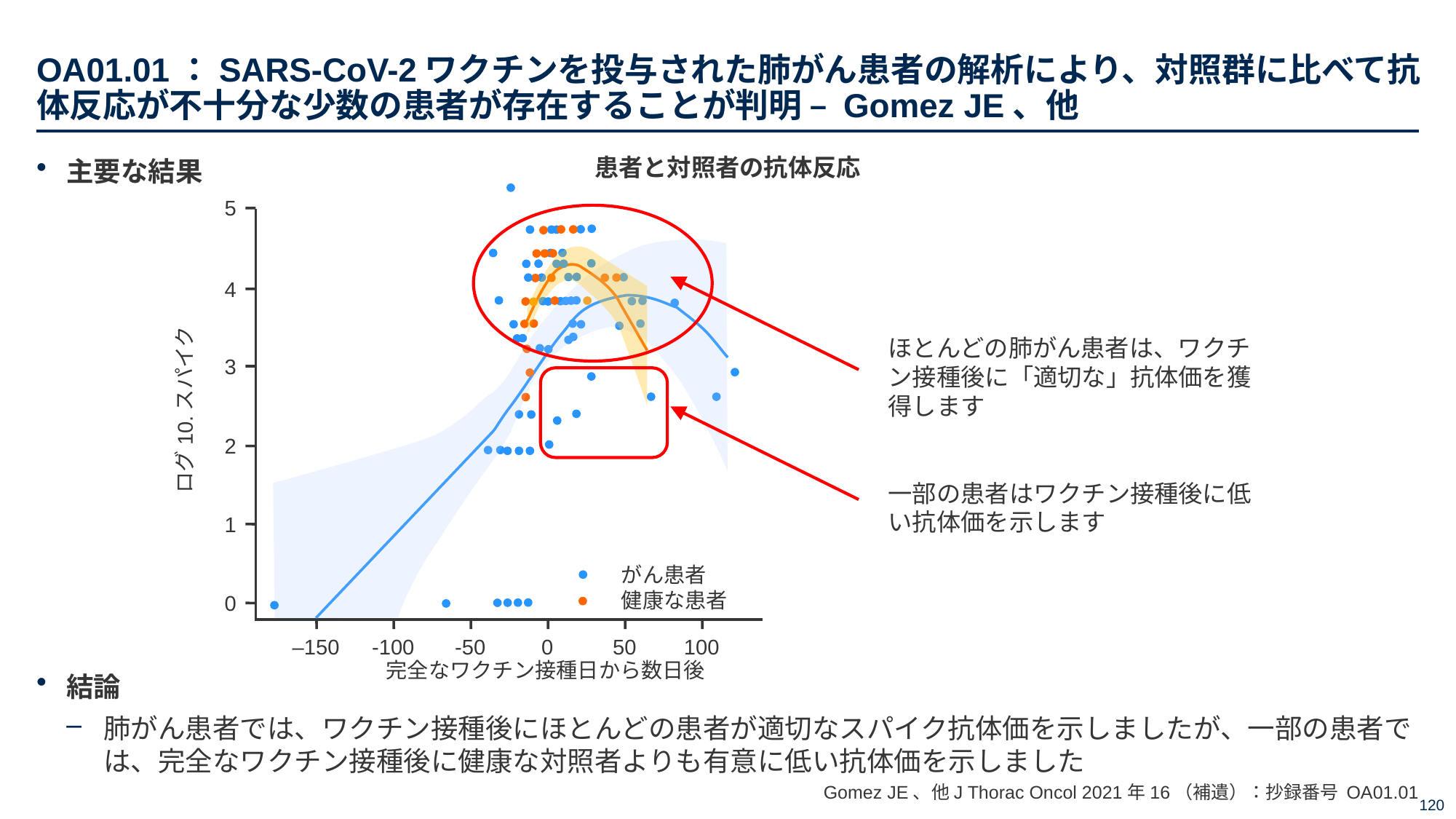

# OA01.01：SARS-CoV-2ワクチンを投与された肺がん患者の解析により、対照群に比べて抗体反応が不十分な少数の患者が存在することが判明 – Gomez JE、他
患者と対照者の抗体反応
主要な結果
結論
肺がん患者では、ワクチン接種後にほとんどの患者が適切なスパイク抗体価を示しましたが、一部の患者では、完全なワクチン接種後に健康な対照者よりも有意に低い抗体価を示しました

5

4

3

ログ10.スパイク
2

1

0

ほとんどの肺がん患者は、ワクチン接種後に「適切な」抗体価を獲得します

一部の患者はワクチン接種後に低い抗体価を示します

がん患者
健康な患者

–150
-100
-50
0
50
100
完全なワクチン接種日から数日後

Gomez JE、他J Thorac Oncol 2021年16（補遺）：抄録番号 OA01.01